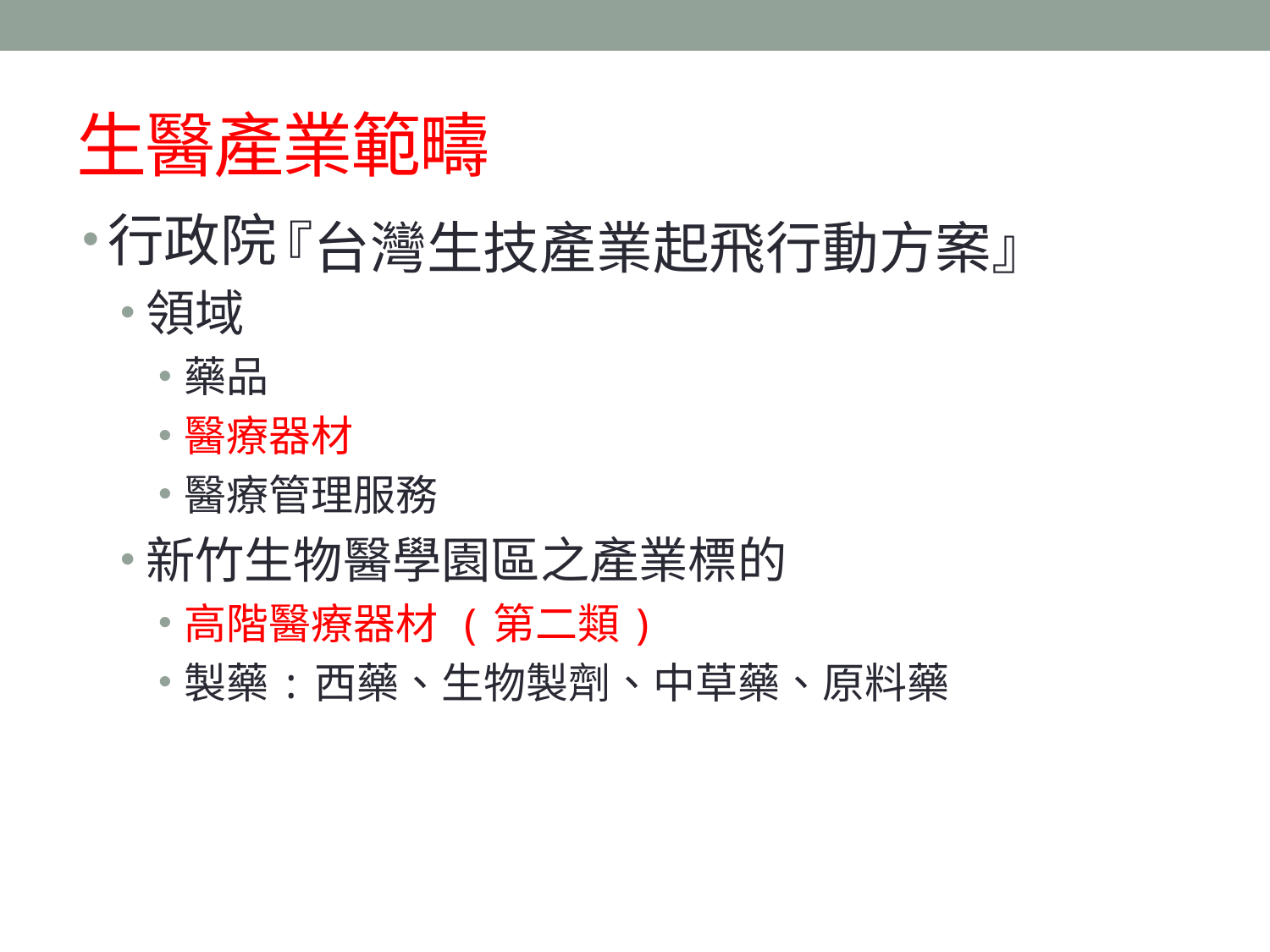

# 生醫產業範疇
行政院
領域
藥品
醫療器材
醫療管理服務
新竹生物醫學園區之產業標的
高階醫療器材 (第二類)
製藥:西藥、生物製劑、中草藥、原料藥
『台灣生技產業起飛行動方案』